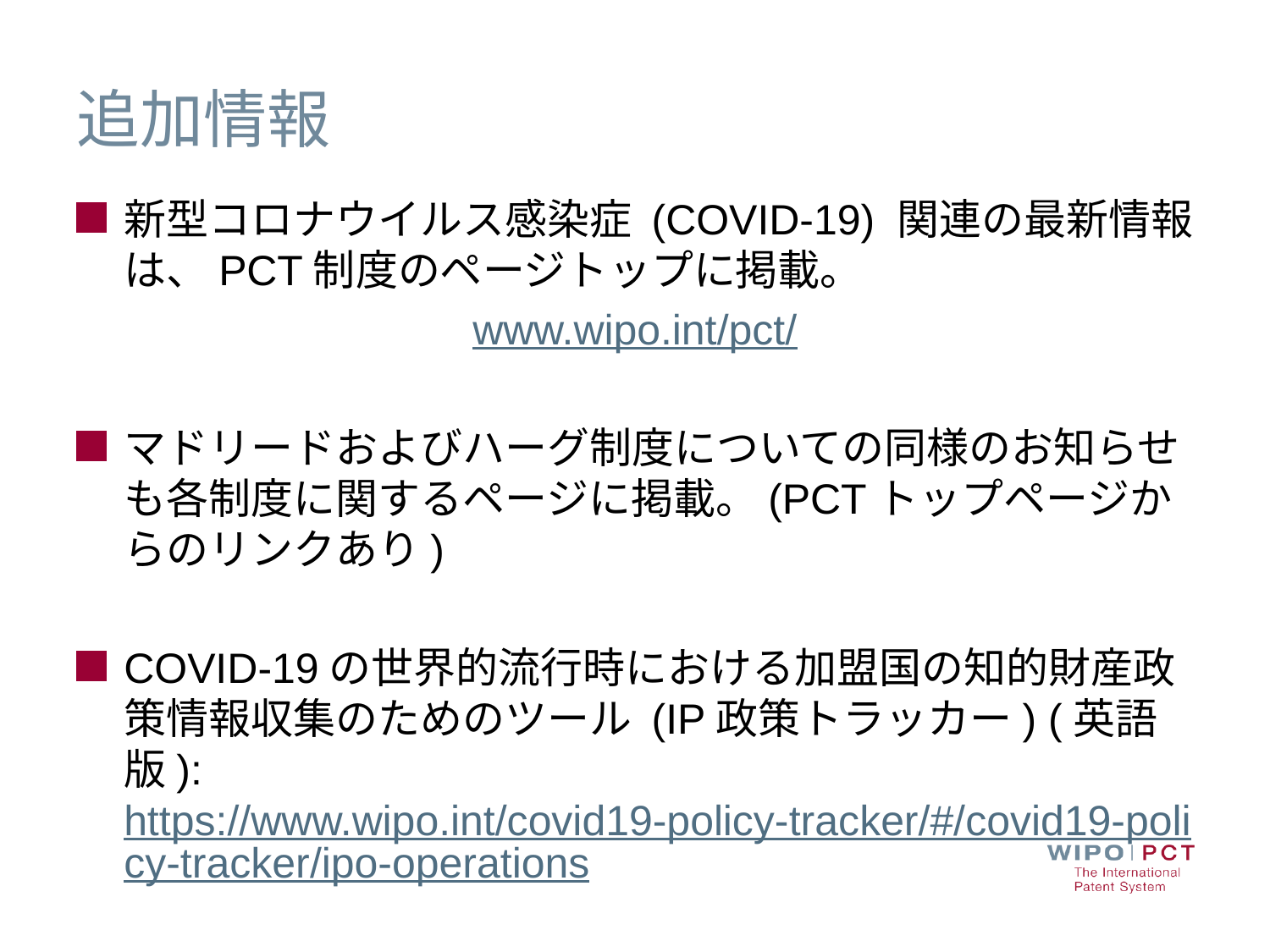

# 追加情報
新型コロナウイルス感染症 (COVID-19) 関連の最新情報は、PCT制度のページトップに掲載。
www.wipo.int/pct/

マドリードおよびハーグ制度についての同様のお知らせも各制度に関するページに掲載。(PCTトップページからのリンクあり)

COVID-19の世界的流行時における加盟国の知的財産政策情報収集のためのツール (IP政策トラッカー) (英語版): https://www.wipo.int/covid19-policy-tracker/#/covid19-policy-tracker/ipo-operations